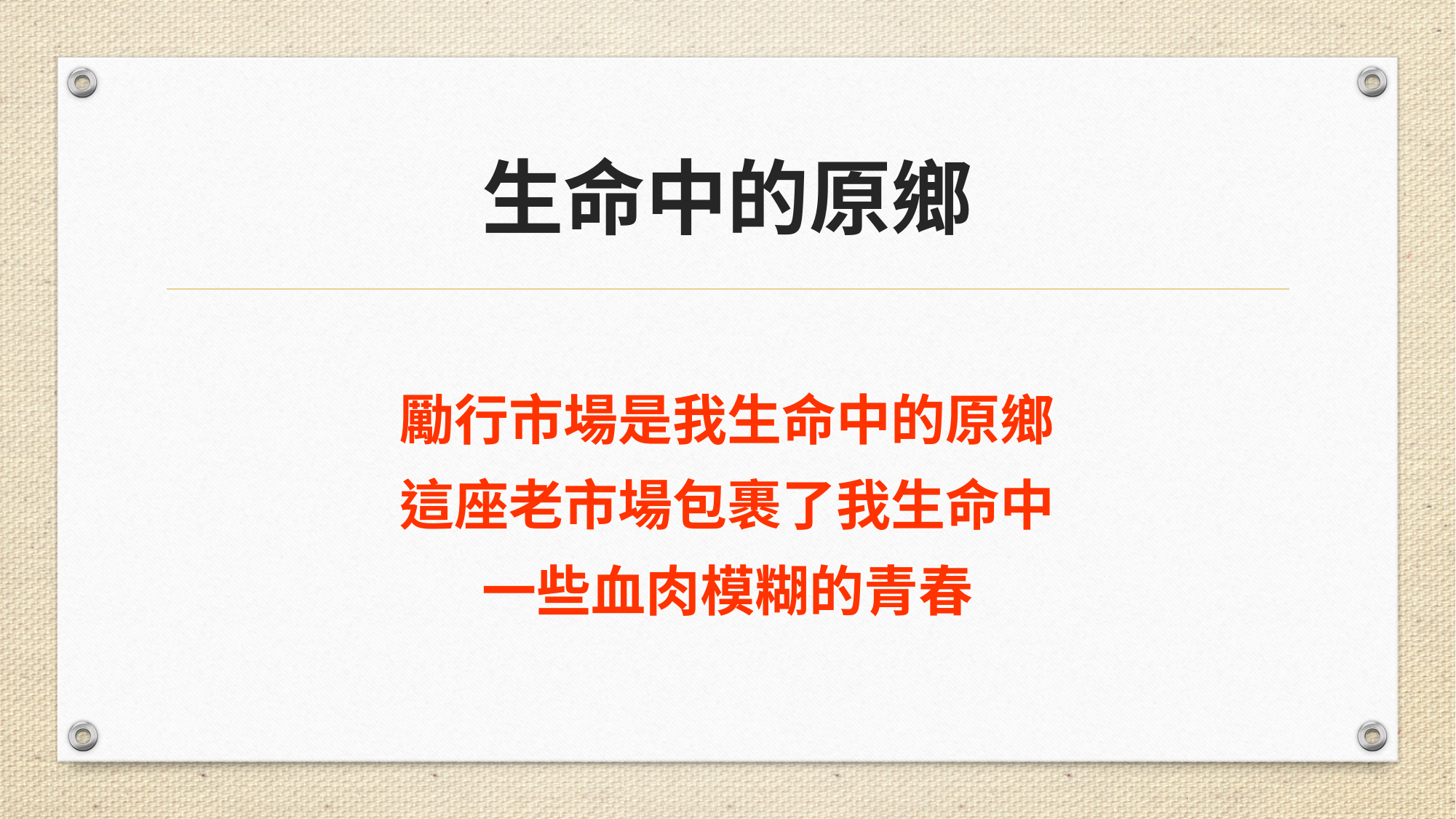

生命中的原鄉
勵行市場是我生命中的原鄉
這座老市場包裹了我生命中
一些血肉模糊的青春